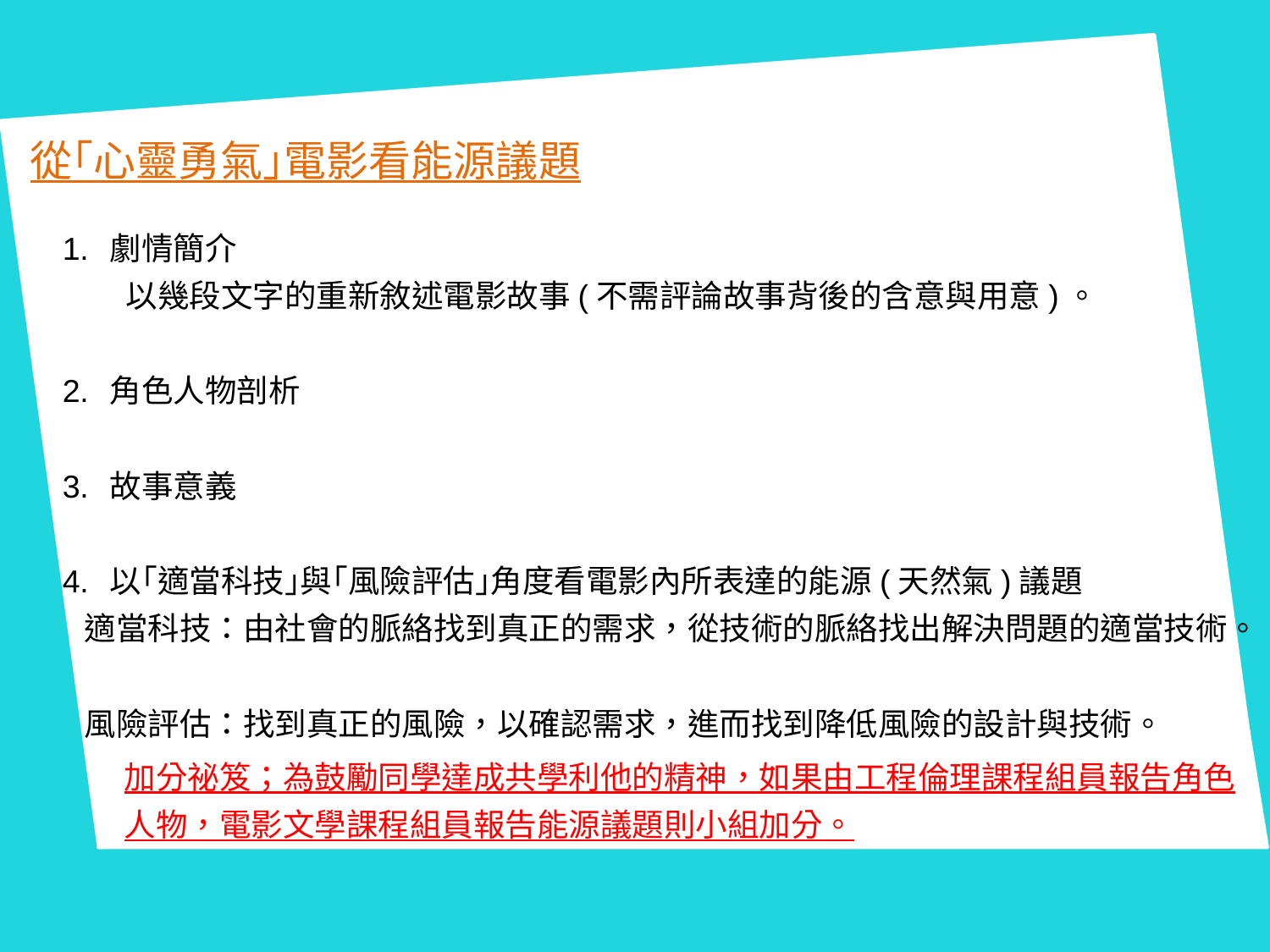

從｢心靈勇氣｣電影看能源議題
劇情簡介
以幾段文字的重新敘述電影故事(不需評論故事背後的含意與用意)。

角色人物剖析

故事意義

以｢適當科技｣與｢風險評估｣角度看電影內所表達的能源(天然氣)議題
  適當科技：由社會的脈絡找到真正的需求，從技術的脈絡找出解決問題的適當技術。
  風險評估：找到真正的風險，以確認需求，進而找到降低風險的設計與技術。
加分祕笈；為鼓勵同學達成共學利他的精神，如果由工程倫理課程組員報告角色人物，電影文學課程組員報告能源議題則小組加分。